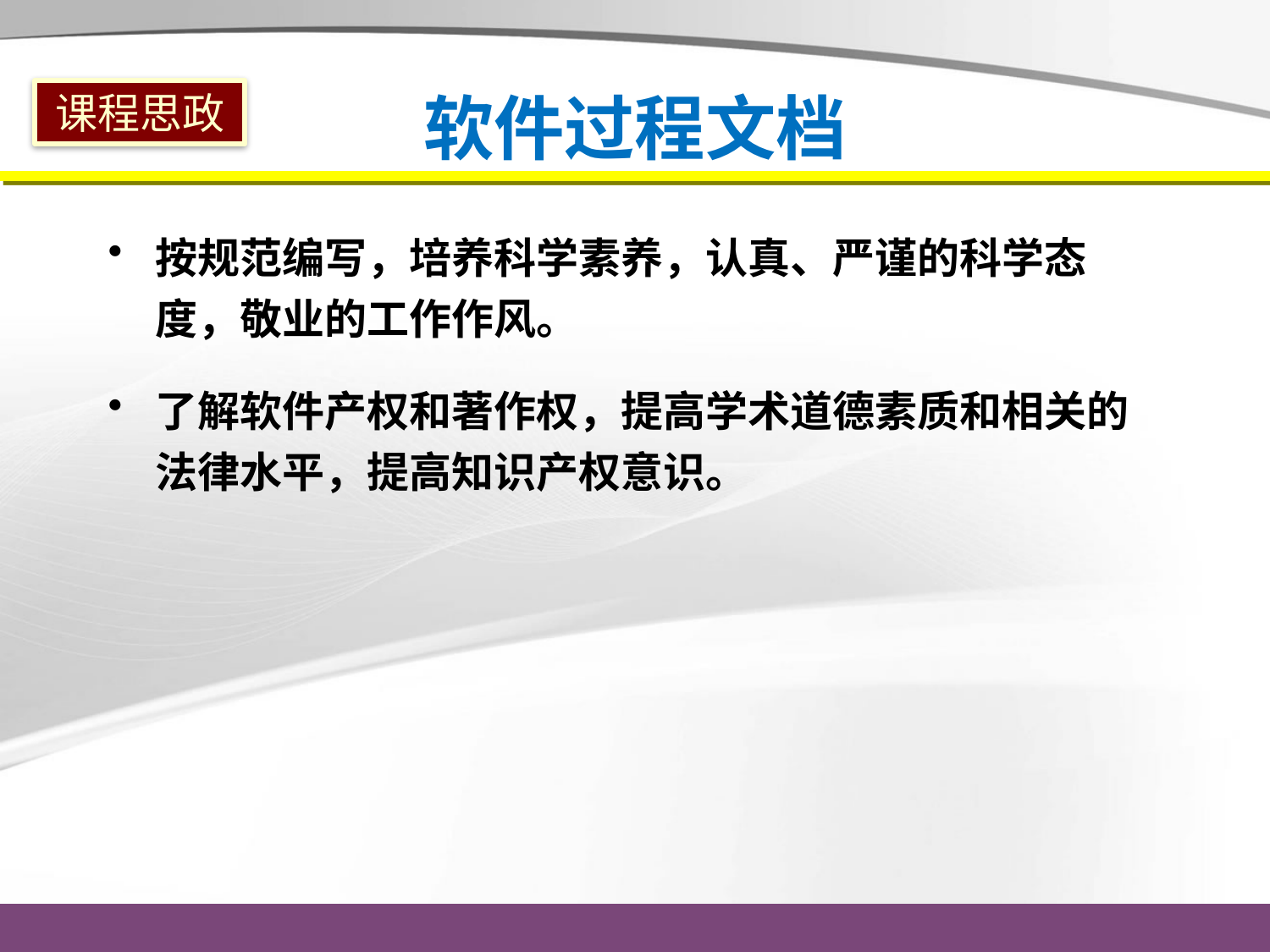

# 软件过程文档
课程思政
按规范编写，培养科学素养，认真、严谨的科学态度，敬业的工作作风。
了解软件产权和著作权，提高学术道德素质和相关的法律水平，提高知识产权意识。